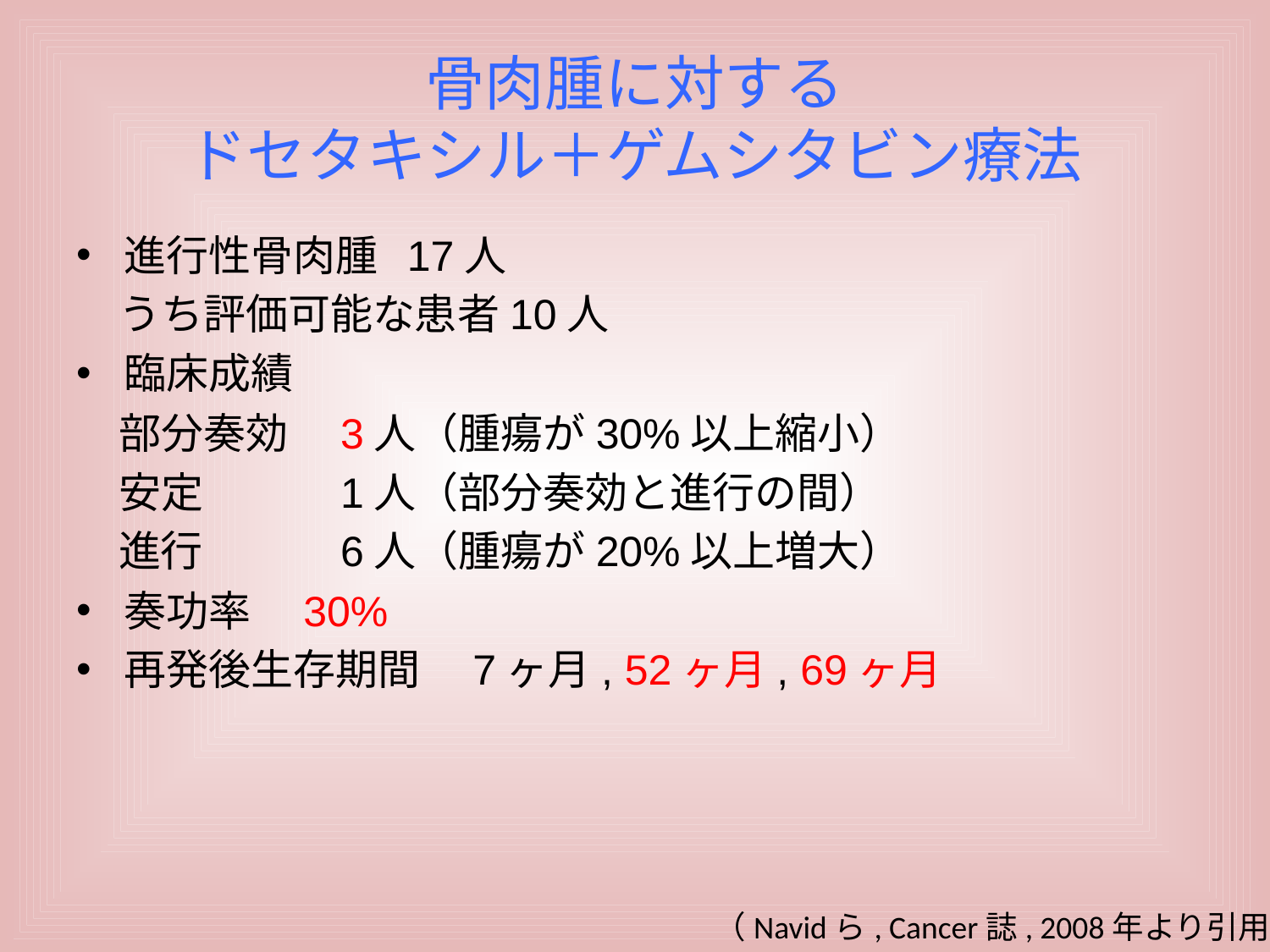

# 骨肉腫に対する ドセタキシル＋ゲムシタビン療法
進行性骨肉腫  17人
　うち評価可能な患者10人
臨床成績
　部分奏効　3人（腫瘍が30%以上縮小）
　安定　　　1人（部分奏効と進行の間）
　進行　　　6人（腫瘍が20%以上増大）
奏功率　30%
再発後生存期間　7ヶ月, 52ヶ月, 69ヶ月
（Navidら, Cancer誌, 2008年より引用）